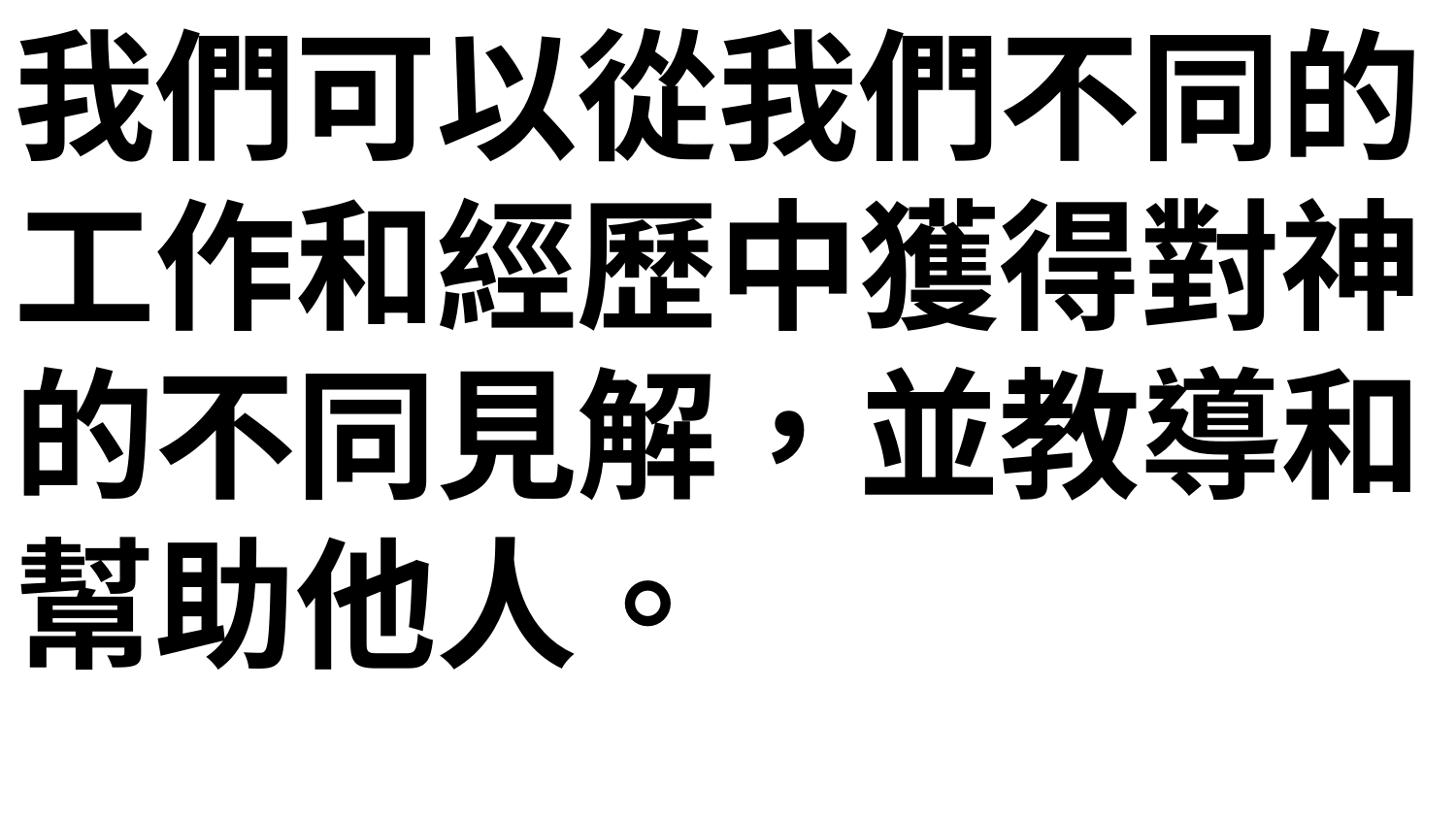

我們可以從我們不同的工作和經歷中獲得對神的不同見解，並教導和幫助他人。